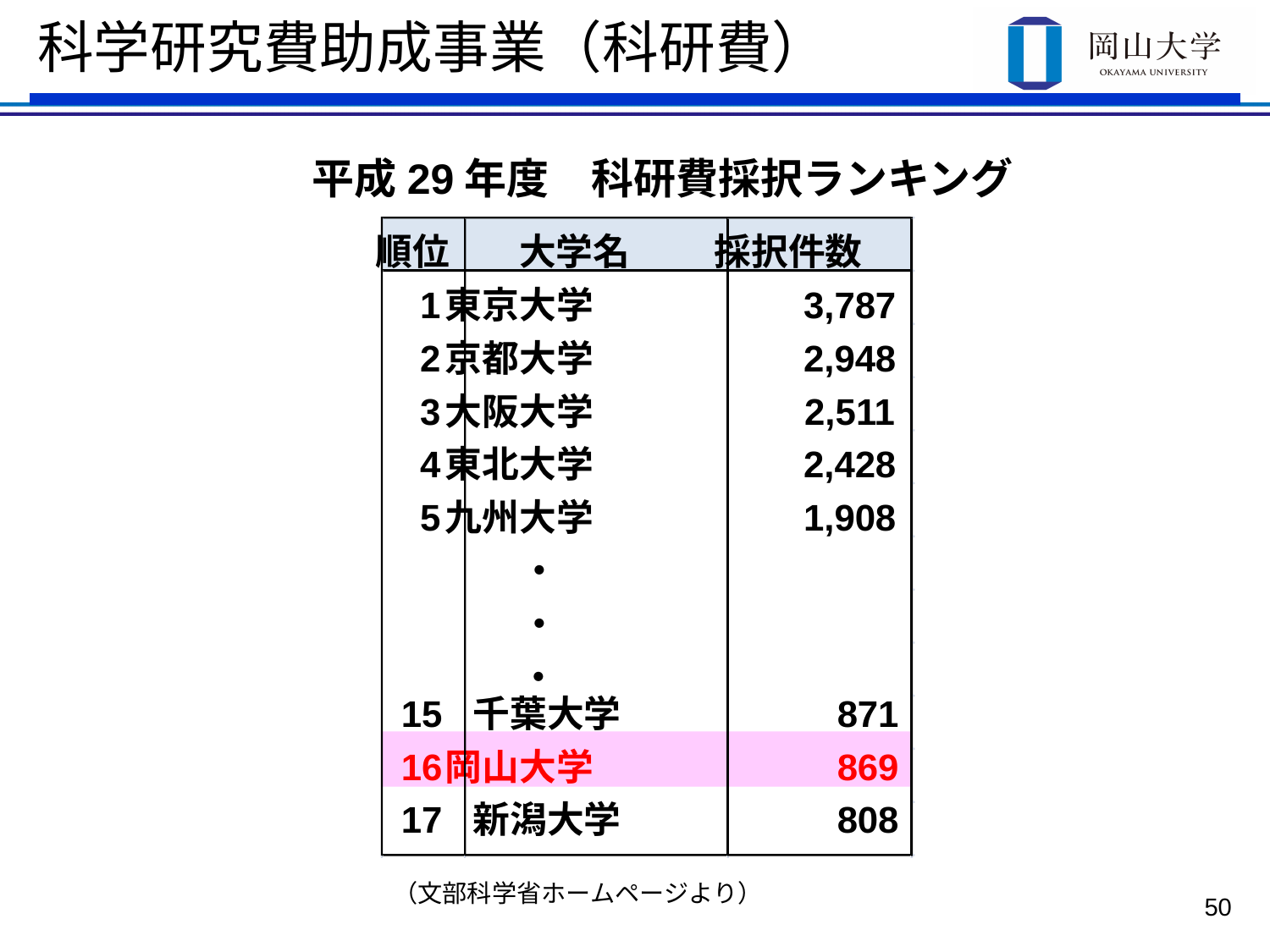

科学研究費助成事業（科研費）

平成29年度　科研費採択ランキング

順位
大学名
採択件数

1
東京大学
3,787

2
京都大学
2,948

3
大阪大学
2,511

4
東北大学
2,428

5
九州大学
1,908

　　・

　　・

15
千葉大学
871

16
岡山大学
869

17
新潟大学
808

　　・
（文部科学省ホームページより）
50